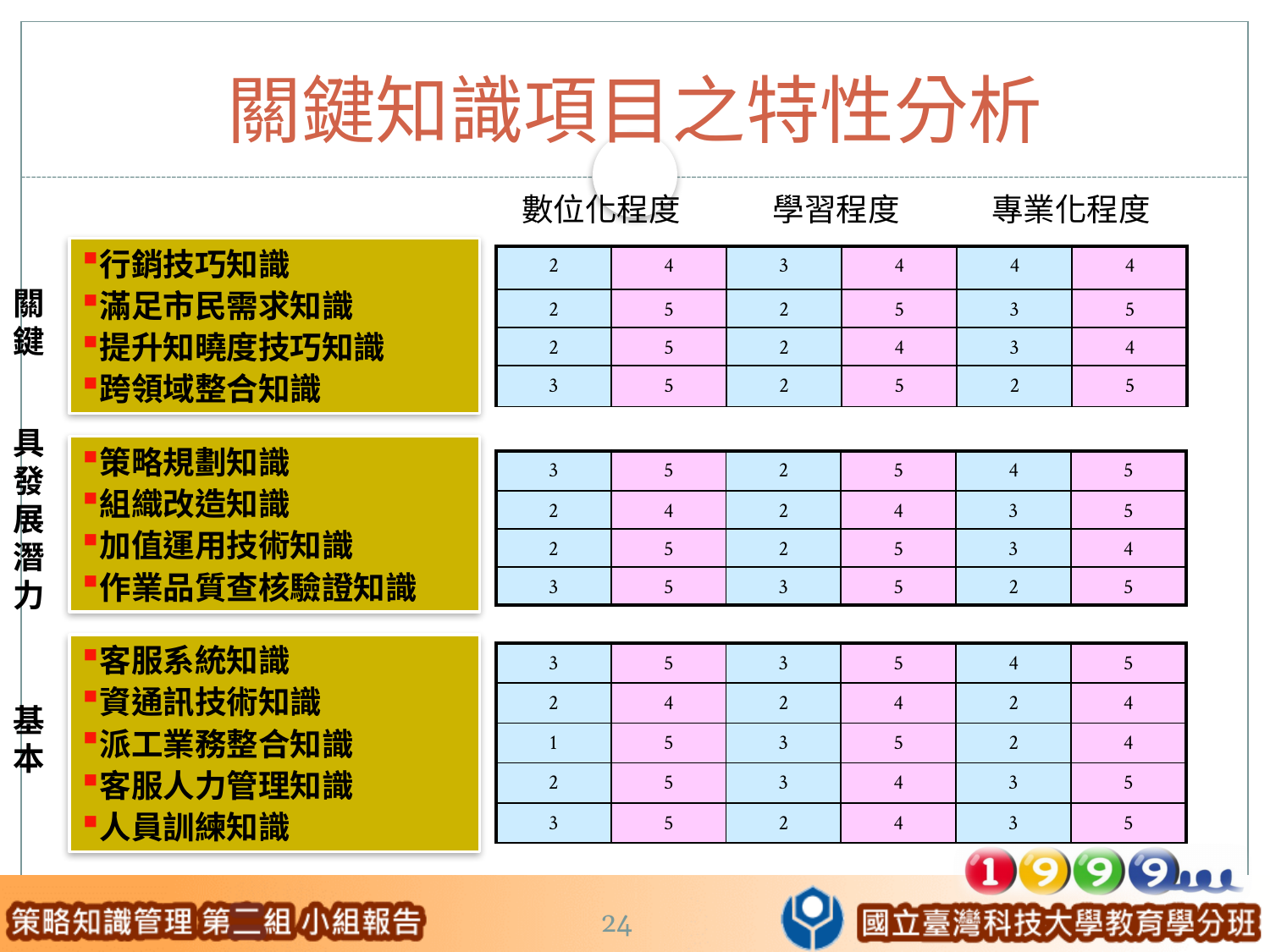

# 關鍵知識項目之特性分析
數位化程度
學習程度
專業化程度
行銷技巧知識
滿足市民需求知識
提升知曉度技巧知識
跨領域整合知識
| 2 | 4 | 3 | 4 | 4 | 4 |
| --- | --- | --- | --- | --- | --- |
| 2 | 5 | 2 | 5 | 3 | 5 |
| 2 | 5 | 2 | 4 | 3 | 4 |
| 3 | 5 | 2 | 5 | 2 | 5 |
關
鍵
具
發
展
潛
力
策略規劃知識
組織改造知識
加值運用技術知識
作業品質查核驗證知識
| 3 | 5 | 2 | 5 | 4 | 5 |
| --- | --- | --- | --- | --- | --- |
| 2 | 4 | 2 | 4 | 3 | 5 |
| 2 | 5 | 2 | 5 | 3 | 4 |
| 3 | 5 | 3 | 5 | 2 | 5 |
客服系統知識
資通訊技術知識
派工業務整合知識
客服人力管理知識
人員訓練知識
| 3 | 5 | 3 | 5 | 4 | 5 |
| --- | --- | --- | --- | --- | --- |
| 2 | 4 | 2 | 4 | 2 | 4 |
| 1 | 5 | 3 | 5 | 2 | 4 |
| 2 | 5 | 3 | 4 | 3 | 5 |
| 3 | 5 | 2 | 4 | 3 | 5 |
基
本
24